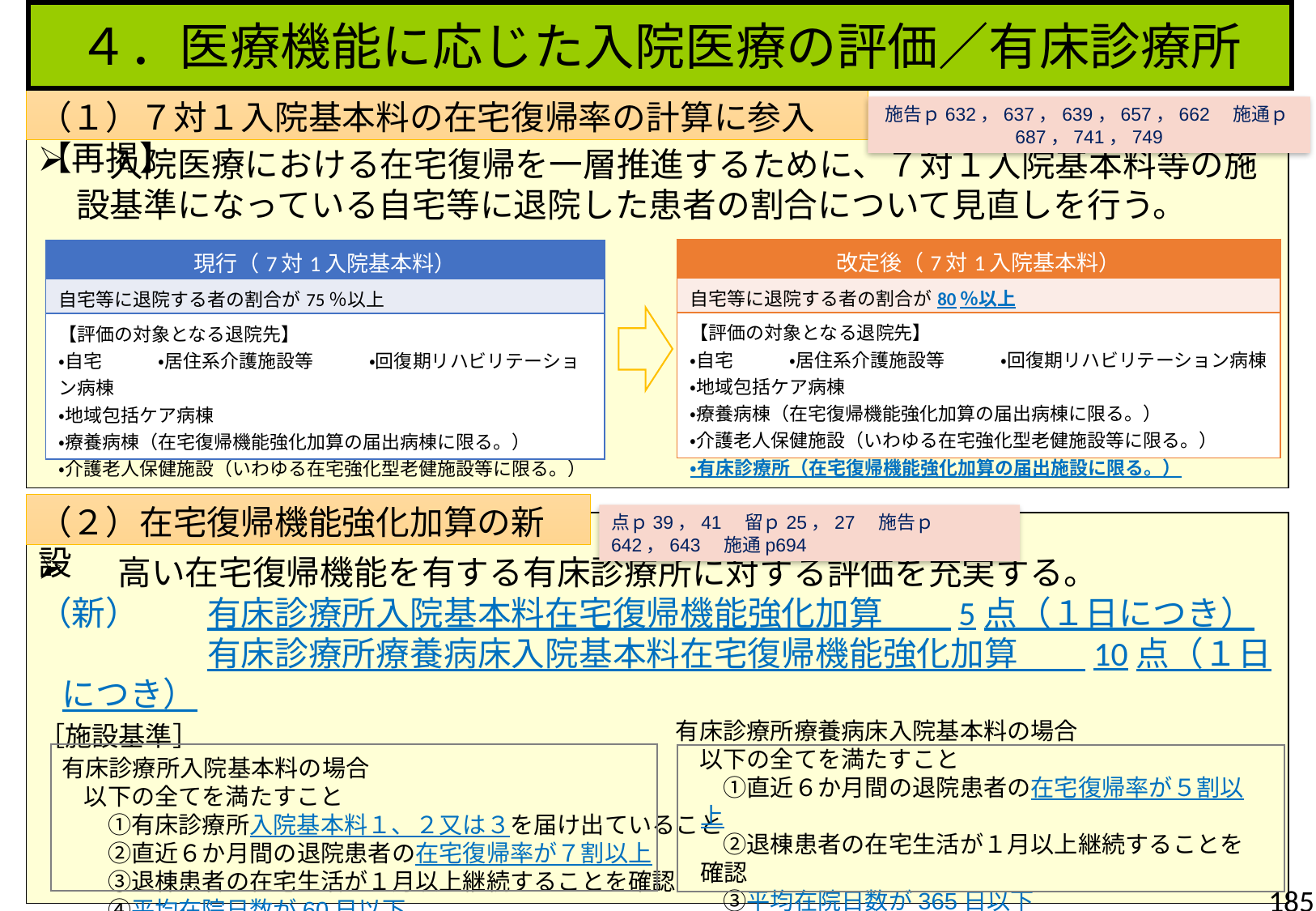

４．医療機能に応じた入院医療の評価／有床診療所
（１）７対１入院基本料の在宅復帰率の計算に参入【再掲】
施告ｐ632，637，639，657，662　施通ｐ687，741，749

　入院医療における在宅復帰を一層推進するために、７対１入院基本料等の施設基準になっている自宅等に退院した患者の割合について見直しを行う。

| 改定後（7対1入院基本料） |
| --- |
| 自宅等に退院する者の割合が80％以上 |
| 【評価の対象となる退院先】 ・自宅　　　・居住系介護施設等　　　・回復期リハビリテーション病棟 ・地域包括ケア病棟　　　　　　　　　　 ・療養病棟（在宅復帰機能強化加算の届出病棟に限る。） ・介護老人保健施設（いわゆる在宅強化型老健施設等に限る。） ・有床診療所（在宅復帰機能強化加算の届出施設に限る。） |
| 現行（7対1入院基本料） |
| --- |
| 自宅等に退院する者の割合が75％以上 |
| 【評価の対象となる退院先】 ・自宅　　　・居住系介護施設等　　　・回復期リハビリテーション病棟 ・地域包括ケア病棟　　　　　　　　　　 ・療養病棟（在宅復帰機能強化加算の届出病棟に限る。） ・介護老人保健施設（いわゆる在宅強化型老健施設等に限る。） |

（２）在宅復帰機能強化加算の新設
点ｐ39，41　留ｐ25，27　施告ｐ642，643　施通p694

　高い在宅復帰機能を有する有床診療所に対する評価を充実する。
（新）　　有床診療所入院基本料在宅復帰機能強化加算　　5点（１日につき）
　　　　　有床診療所療養病床入院基本料在宅復帰機能強化加算　　10点（１日につき）

［施設基準］

　有床診療所入院基本料の場合
　以下の全てを満たすこと
　　①有床診療所入院基本料１、２又は３を届け出ていること
　　②直近６か月間の退院患者の在宅復帰率が７割以上
　　③退棟患者の在宅生活が１月以上継続することを確認
　　④平均在院日数が60日以下

有床診療所療養病床入院基本料の場合
　以下の全てを満たすこと
　　①直近６か月間の退院患者の在宅復帰率が５割以上
　　②退棟患者の在宅生活が１月以上継続することを確認
　　③平均在院日数が365日以下

185